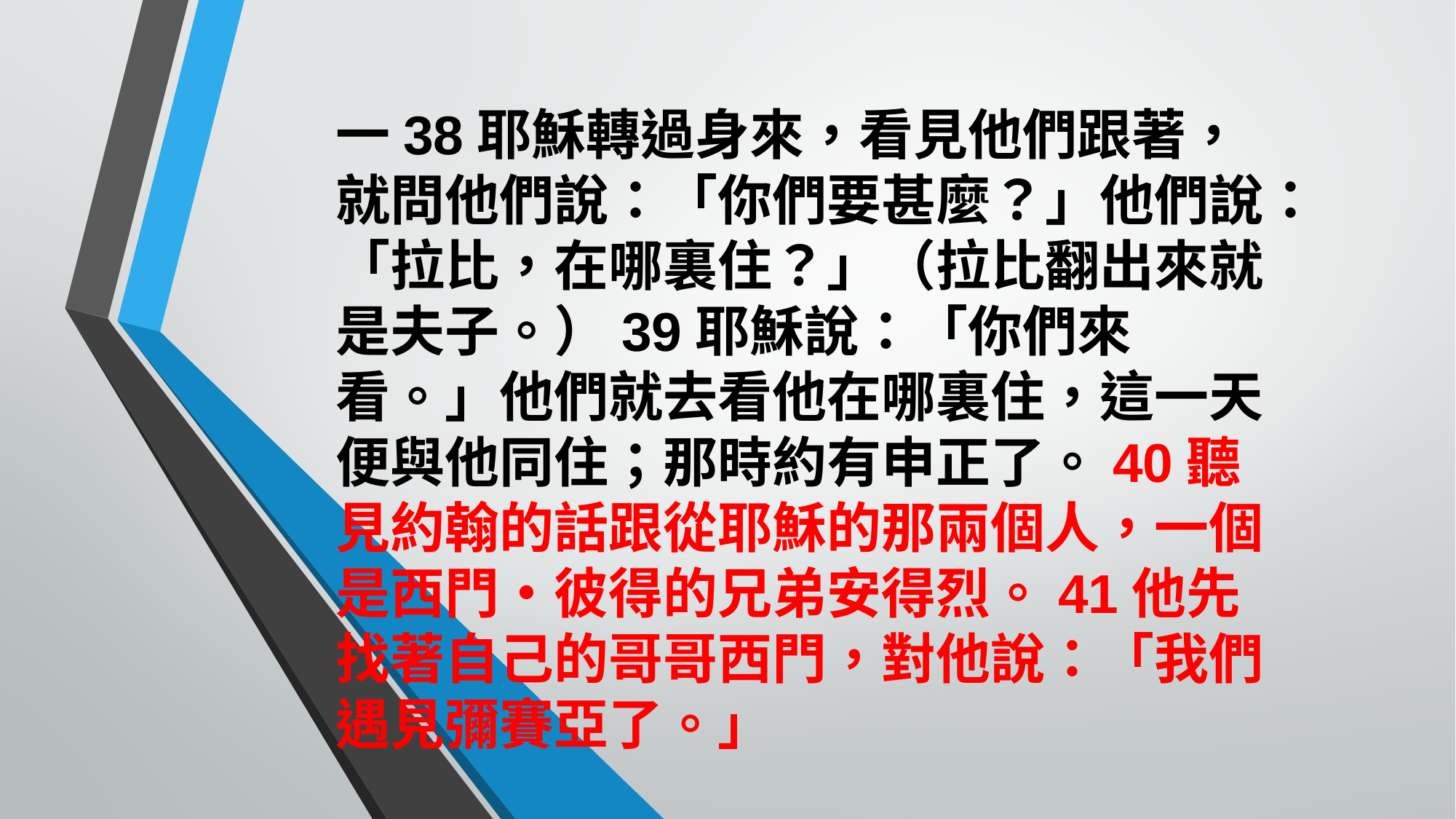

# 一38耶穌轉過身來，看見他們跟著，就問他們說：「你們要甚麼？」他們說：「拉比，在哪裏住？」（拉比翻出來就是夫子。）39耶穌說：「你們來看。」他們就去看他在哪裏住，這一天便與他同住；那時約有申正了。40聽見約翰的話跟從耶穌的那兩個人，一個是西門‧彼得的兄弟安得烈。41他先找著自己的哥哥西門，對他說：「我們遇見彌賽亞了。」